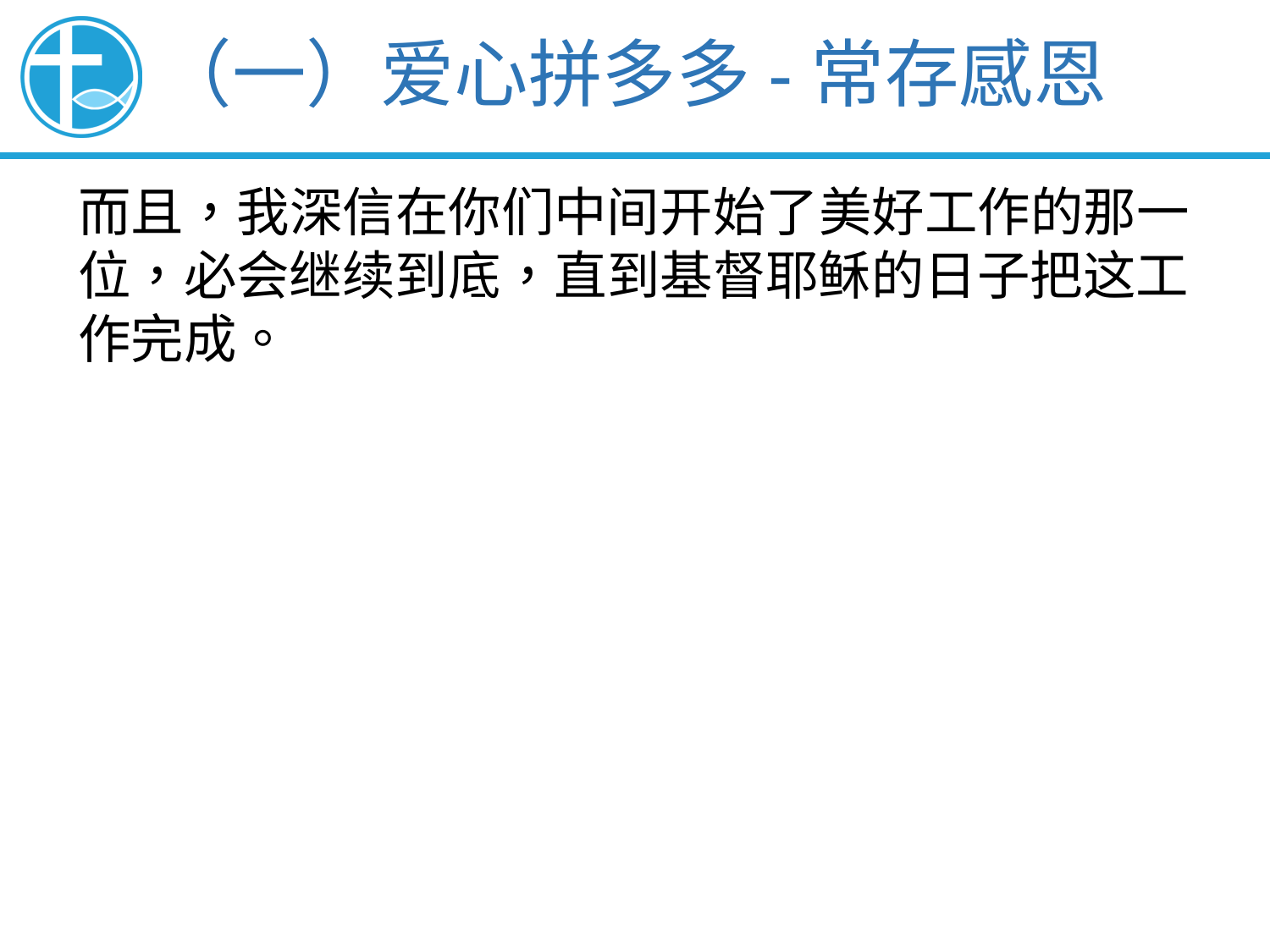

（一）爱心拼多多-常存感恩
而且，我深信在你们中间开始了美好工作的那一位，必会继续到底，直到基督耶稣的日子把这工作完成。